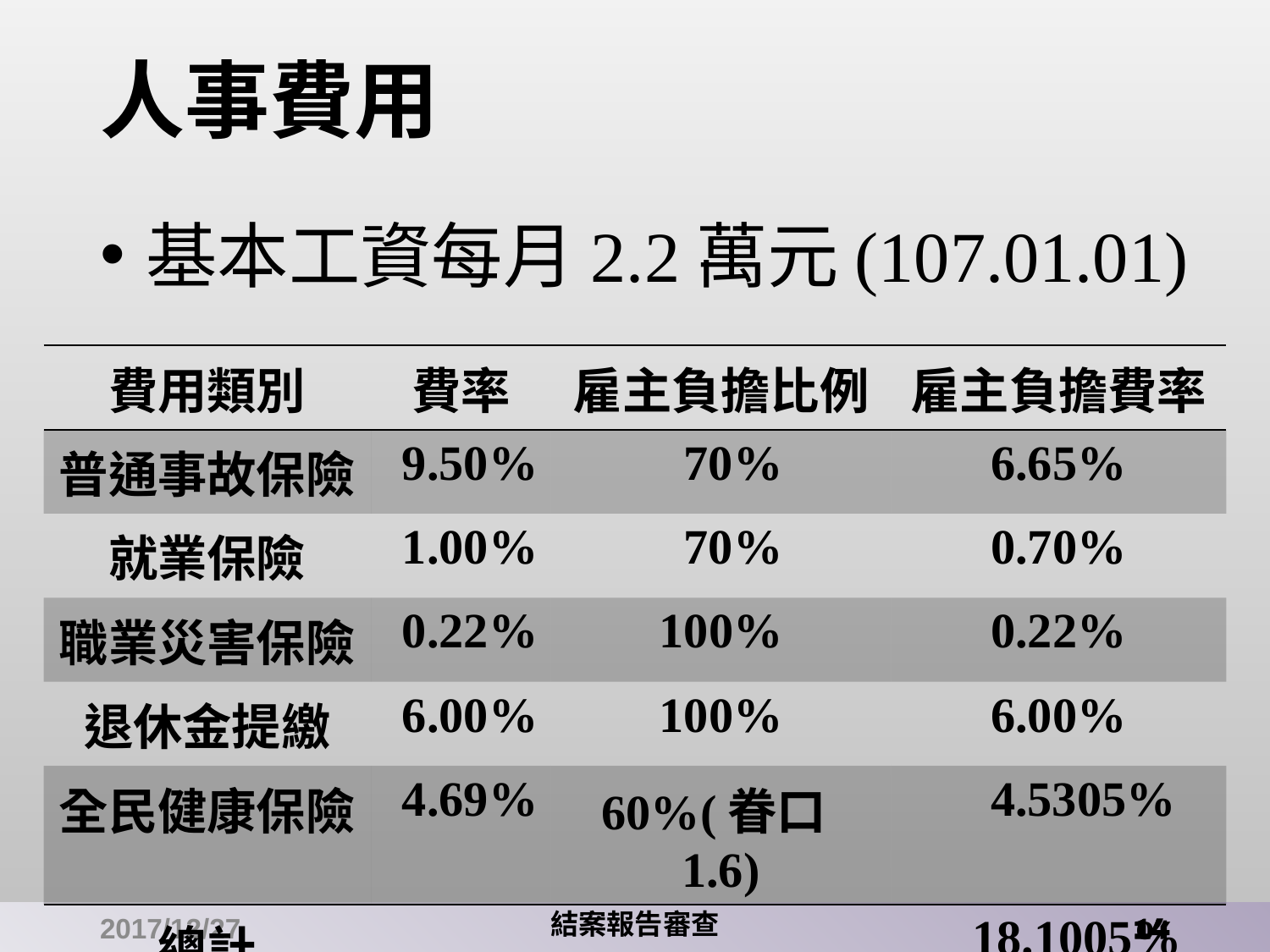

# 人事費用
基本工資每月2.2萬元(107.01.01)
| 費用類別 | 費率 | 雇主負擔比例 | 雇主負擔費率 |
| --- | --- | --- | --- |
| 普通事故保險 | 9.50% | 70% | 6.65% |
| 就業保險 | 1.00% | 70% | 0.70% |
| 職業災害保險 | 0.22% | 100% | 0.22% |
| 退休金提繳 | 6.00% | 100% | 6.00% |
| 全民健康保險 | 4.69% | 60%(眷口1.6) | 4.5305% |
| 總計 |  |  | 18.1005% |
2017/12/27
結案報告審查
14